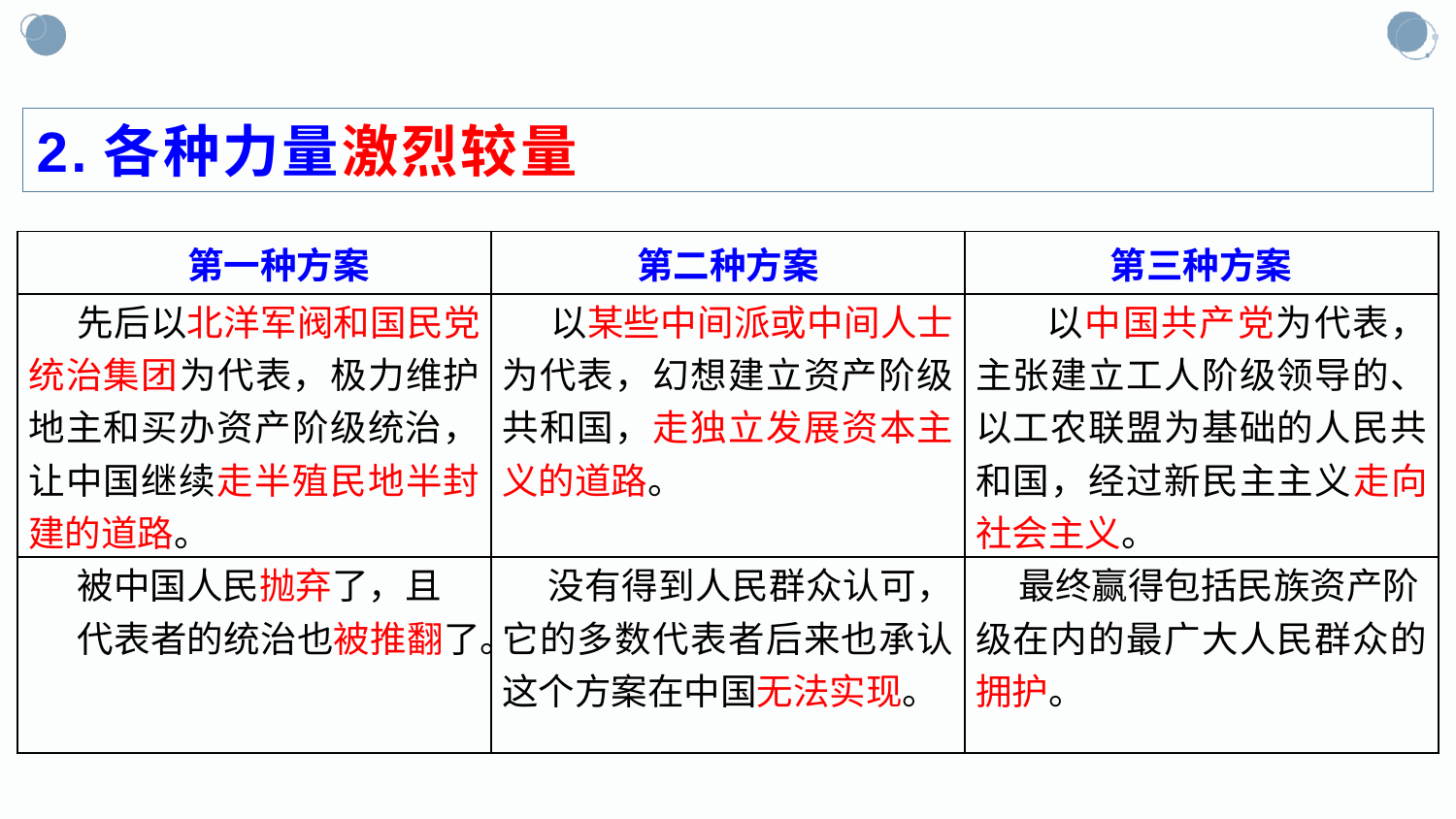

2.各种力量激烈较量
| 第一种方案 | 第二种方案 | 第三种方案 |
| --- | --- | --- |
| 先后以北洋军阀和国民党统治集团为代表，极力维护地主和买办资产阶级统治， 让中国继续走半殖民地半封建的道路。 | 以某些中间派或中间人士为代表，幻想建立资产阶级共和国，走独立发展资本主义的道路。 | 以中国共产党为代表，主张建立工人阶级领导的、以工农联盟为基础的人民共和国，经过新民主主义走向社会主义。 |
| 被中国人民抛弃了，且 代表者的统治也被推翻了。 | 没有得到人民群众认可，它的多数代表者后来也承认这个方案在中国无法实现。 | 最终赢得包括民族资产阶 级在内的最广大人民群众的拥护。 |